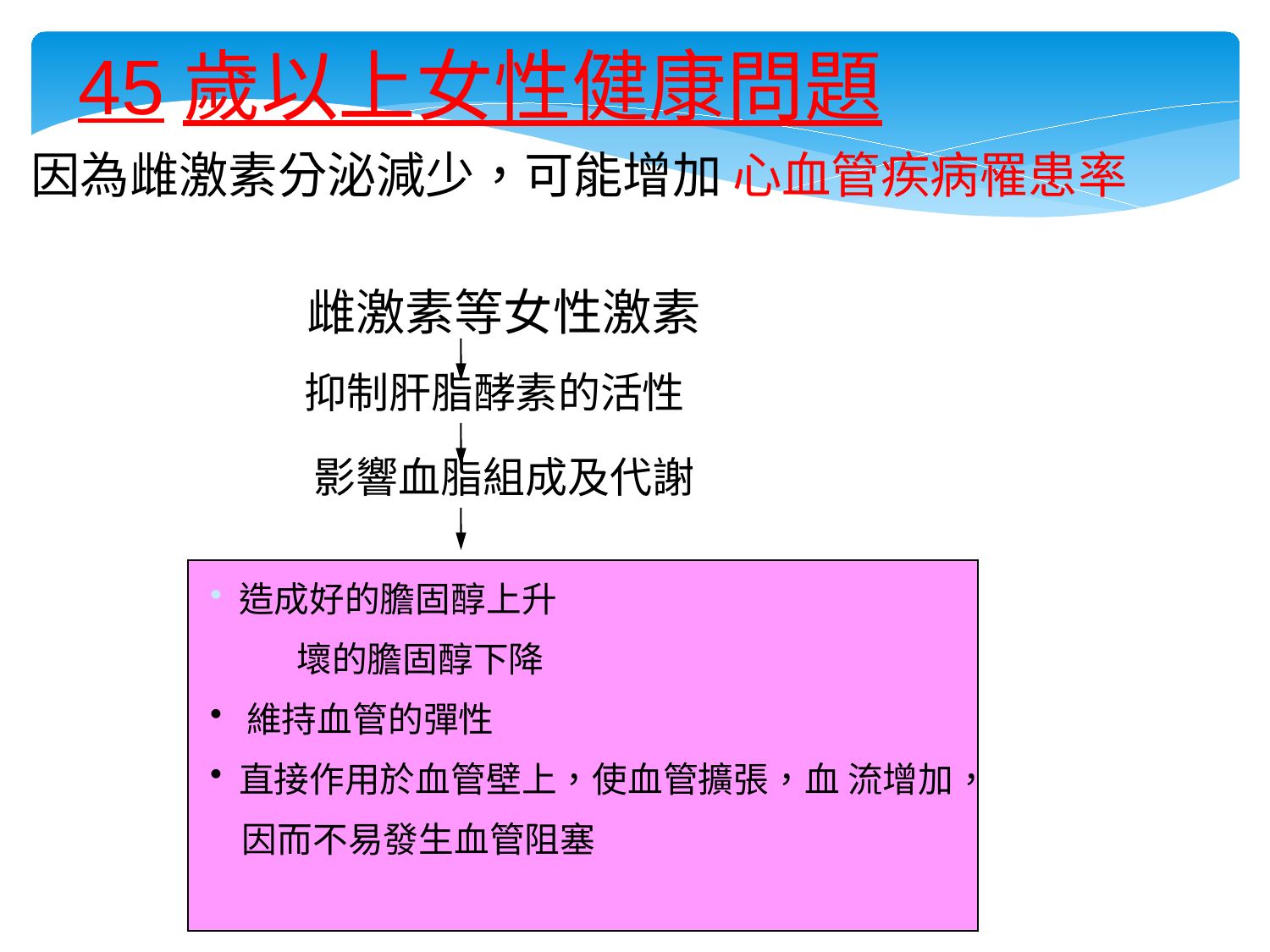

45歲以上女性健康問題
因為雌激素分泌減少，可能增加 心血管疾病罹患率
雌激素等女性激素

抑制肝脂酵素的活性

影響血脂組成及代謝

 造成好的膽固醇上升
          壞的膽固醇下降
  維持血管的彈性
 直接作用於血管壁上，使血管擴張，血 流增加，
   因而不易發生血管阻塞